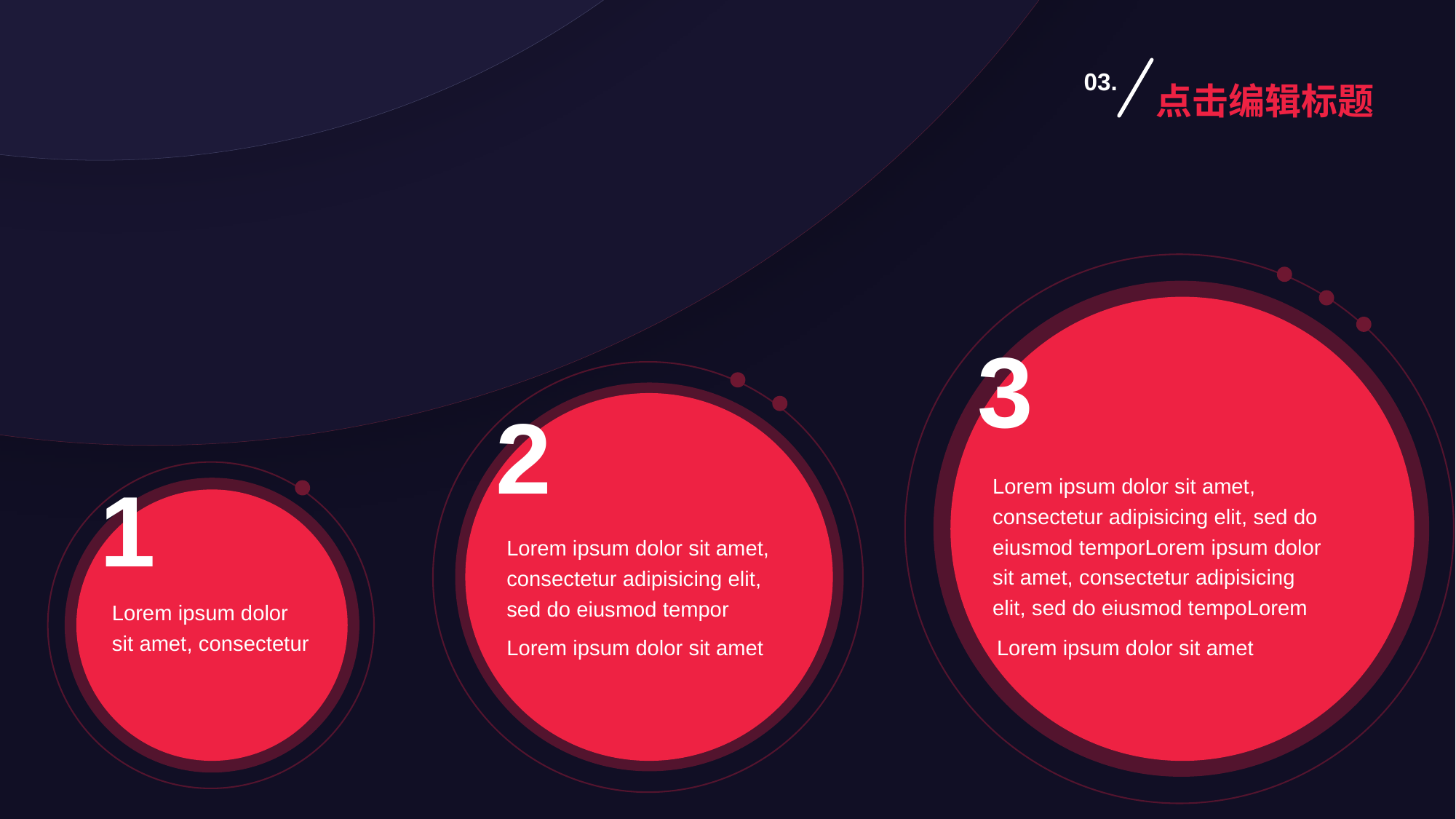

03.
点击编辑标题

3

2

1

Lorem ipsum dolor sit amet, consectetur adipisicing elit, sed do eiusmod temporLorem ipsum dolor sit amet, consectetur adipisicing elit, sed do eiusmod tempoLorem

Lorem ipsum dolor sit amet, consectetur adipisicing elit, sed do eiusmod tempor
Lorem ipsum dolor sit amet, consectetur
Lorem ipsum dolor sit amet
Lorem ipsum dolor sit amet